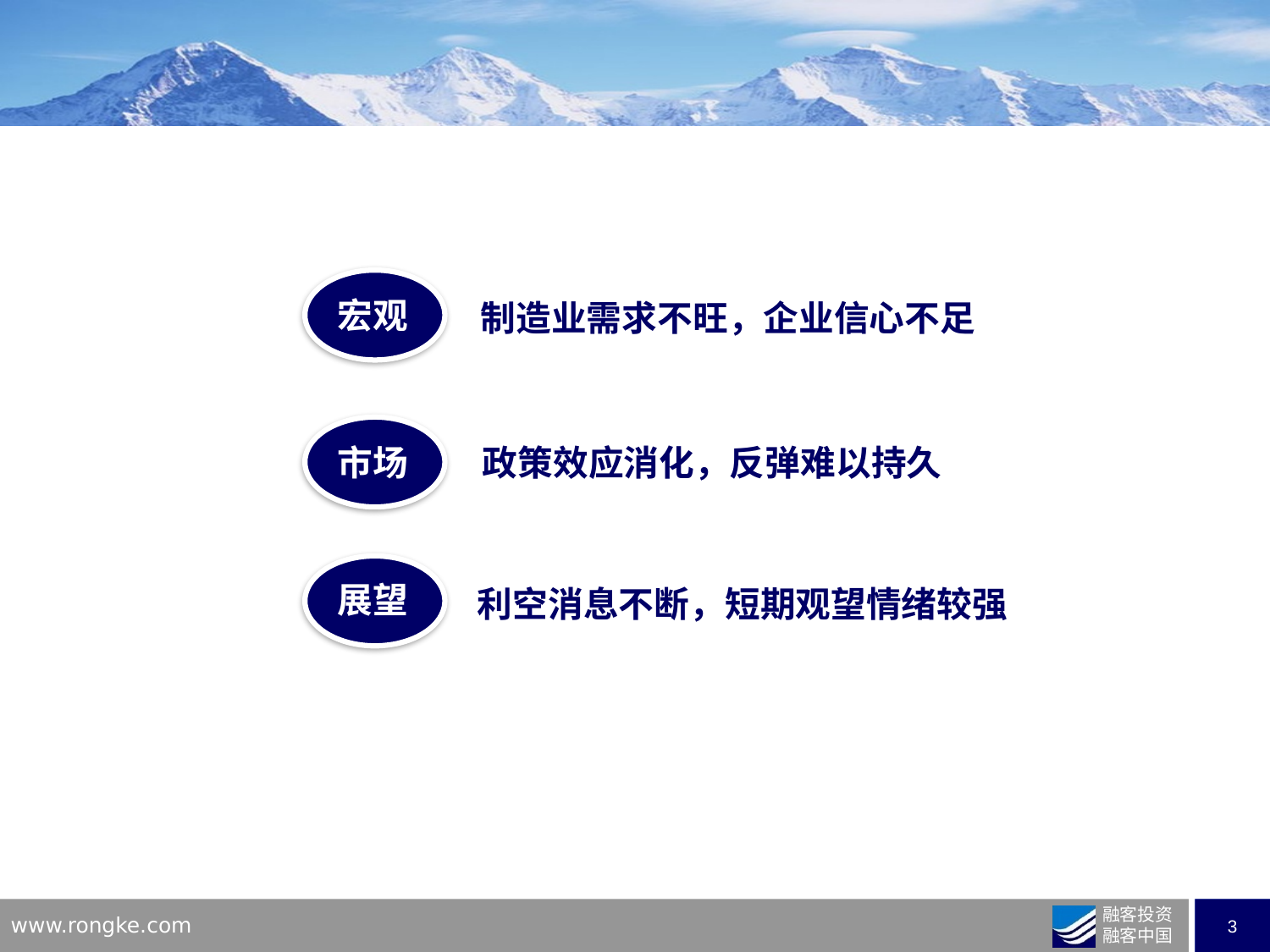

宏观
制造业需求不旺，企业信心不足

市场
政策效应消化，反弹难以持久

展望
利空消息不断，短期观望情绪较强
业务